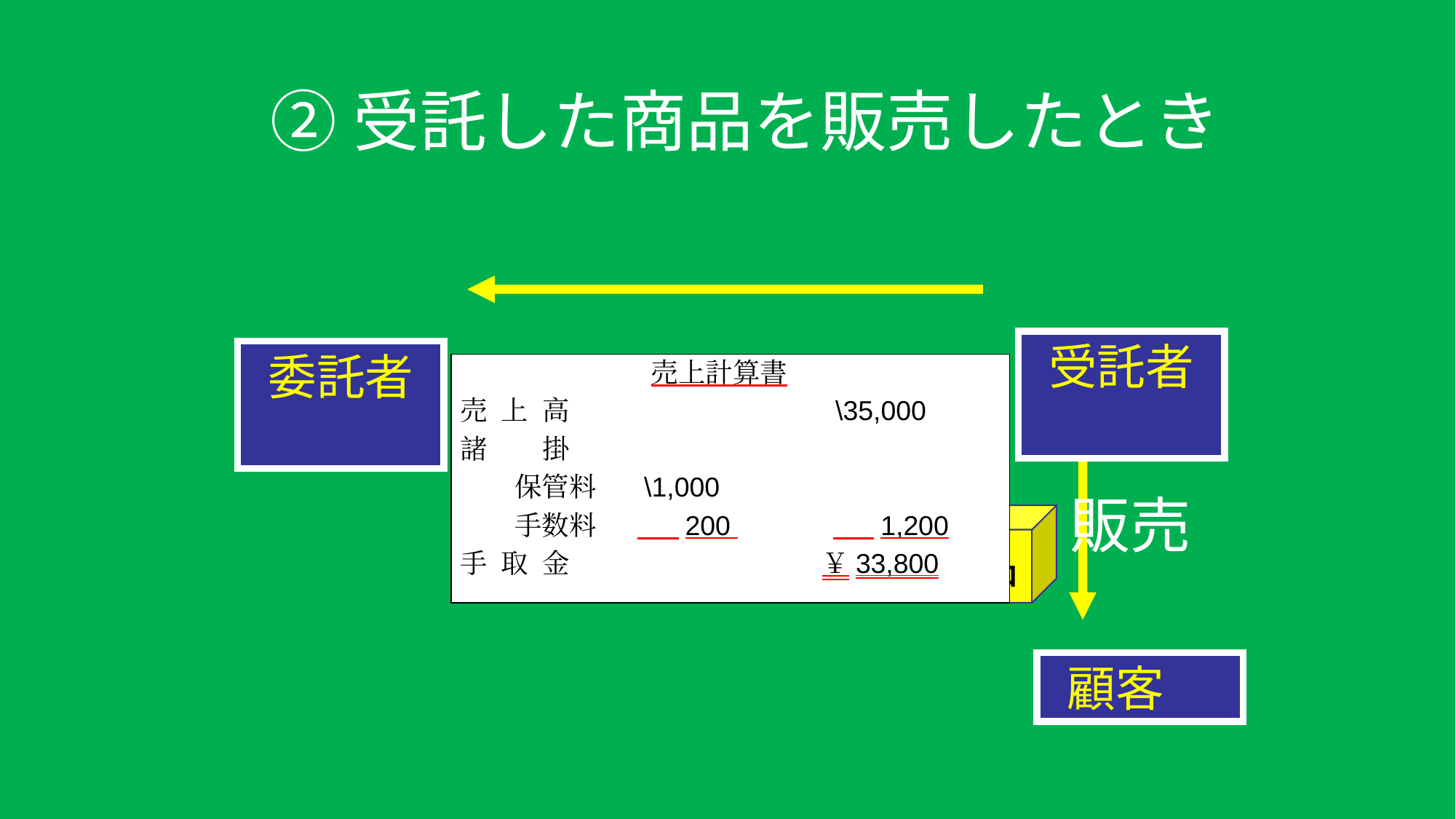

# ②委託した商品が販売されたとき
②受託した商品を販売したとき

受託者
委託者
売上の通知
（売上計算書の送付）
手取額の送金
　　　　　　　売上計算書
売  上  高　　　　　　　　　  \35,000
諸        掛
　　保管料 　 \1,000
　　手数料 　 　  200         　　  1,200
手  取  金　　　　　　　　　 ￥33,800

販売
商品
顧客